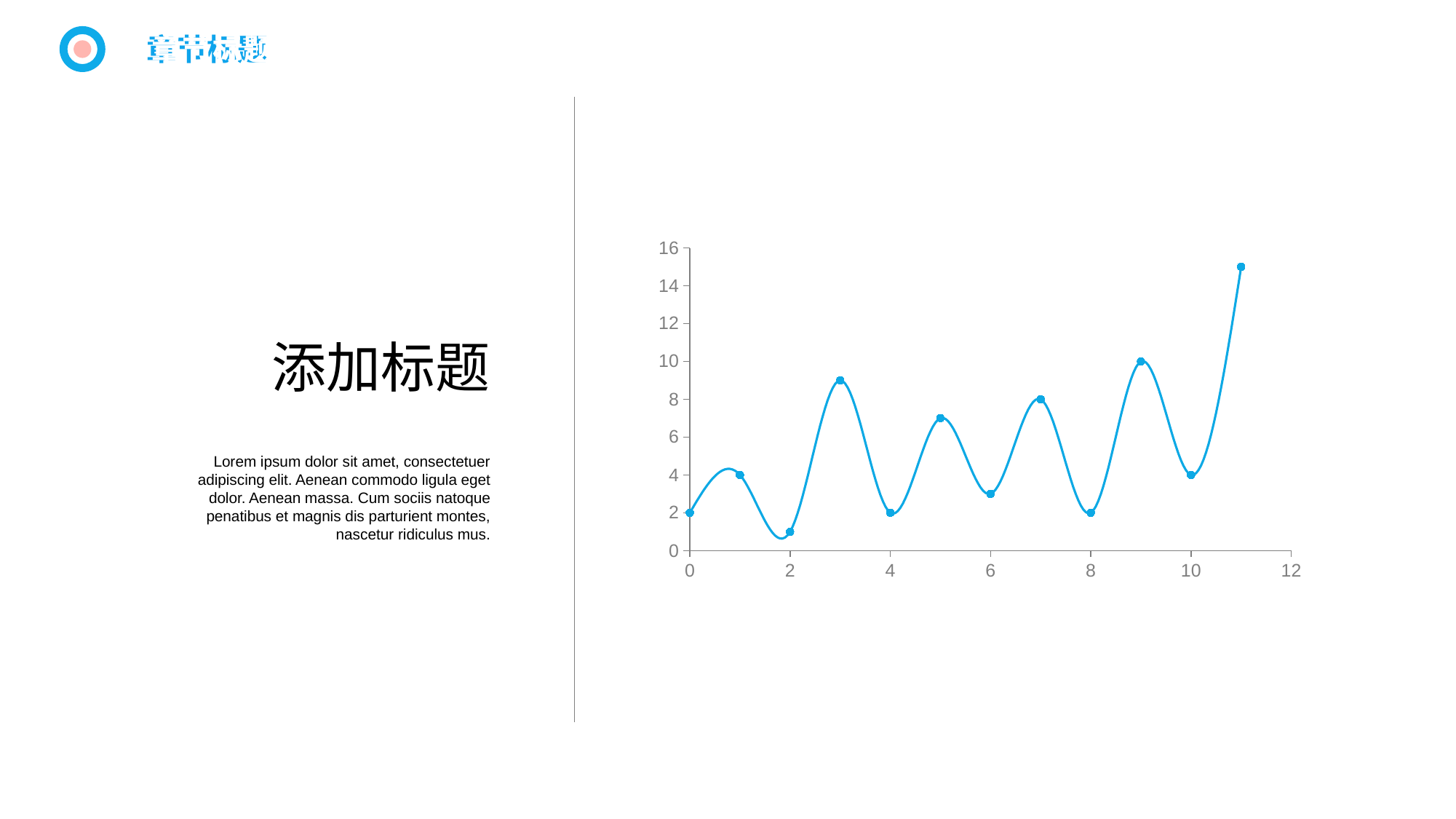

章节标题
章节标题

### Chart

| Category | Y-Values |
|---|---|
添加标题
Lorem ipsum dolor sit amet, consectetuer adipiscing elit. Aenean commodo ligula eget dolor. Aenean massa. Cum sociis natoque penatibus et magnis dis parturient montes, nascetur ridiculus mus.